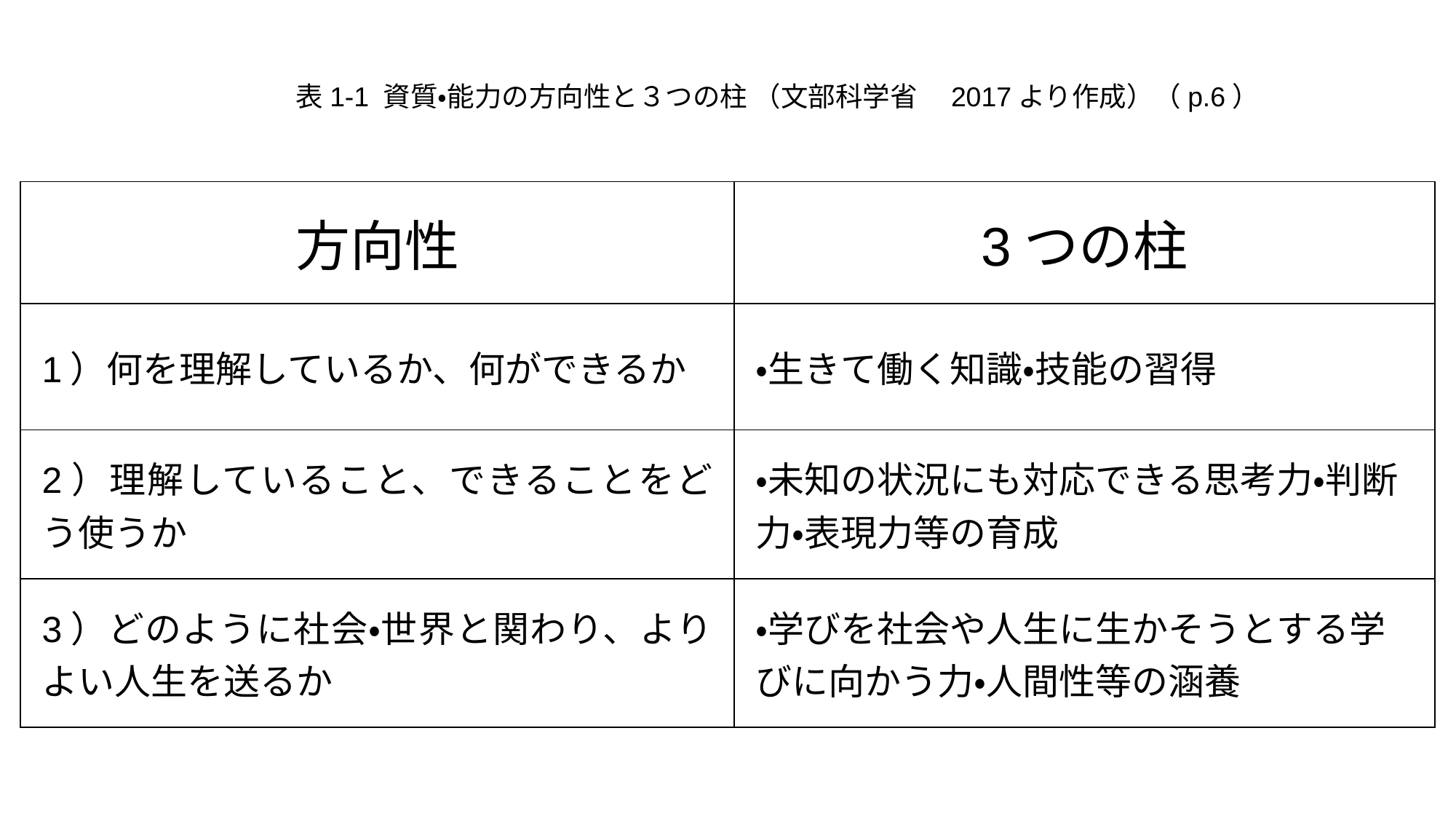

表1-1 資質・能力の方向性と３つの柱 （文部科学省　2017より作成）（p.6）
| 方向性 | 3つの柱 |
| --- | --- |
| 1）何を理解しているか、何ができるか | ・生きて働く知識・技能の習得 |
| 2）理解していること、できることをどう使うか | ・未知の状況にも対応できる思考力・判断力・表現力等の育成 |
| 3）どのように社会・世界と関わり、よりよい人生を送るか | ・学びを社会や人生に生かそうとする学びに向かう力・人間性等の涵養 |